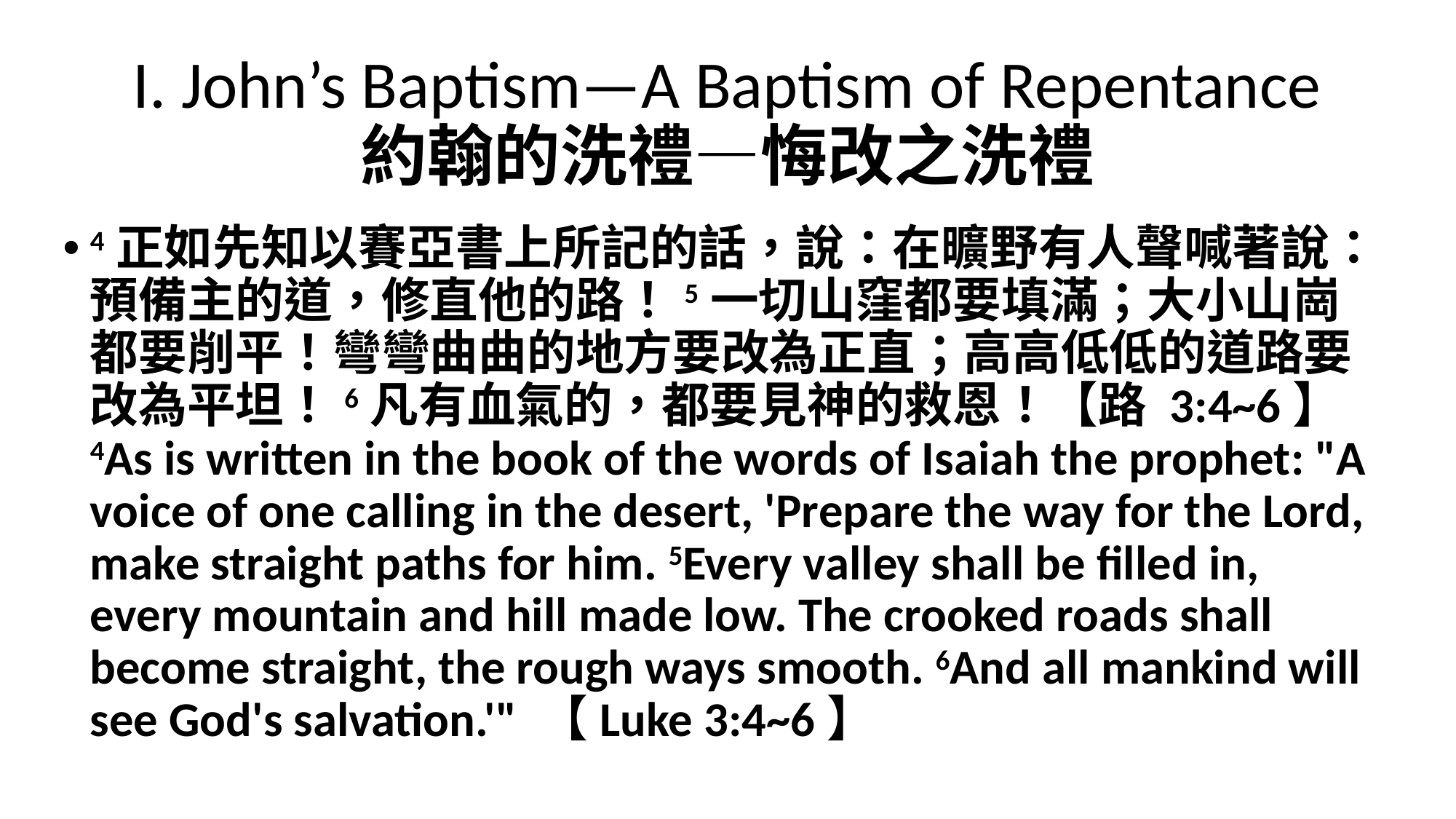

# I. John’s Baptism—A Baptism of Repentance 約翰的洗禮—悔改之洗禮
4正如先知以賽亞書上所記的話，說：在曠野有人聲喊著說：預備主的道，修直他的路！5一切山窪都要填滿；大小山崗都要削平！彎彎曲曲的地方要改為正直；高高低低的道路要改為平坦！6凡有血氣的，都要見神的救恩！【路 3:4~6】
4As is written in the book of the words of Isaiah the prophet: "A voice of one calling in the desert, 'Prepare the way for the Lord, make straight paths for him. 5Every valley shall be filled in, every mountain and hill made low. The crooked roads shall become straight, the rough ways smooth. 6And all mankind will see God's salvation.'" 【Luke 3:4~6】